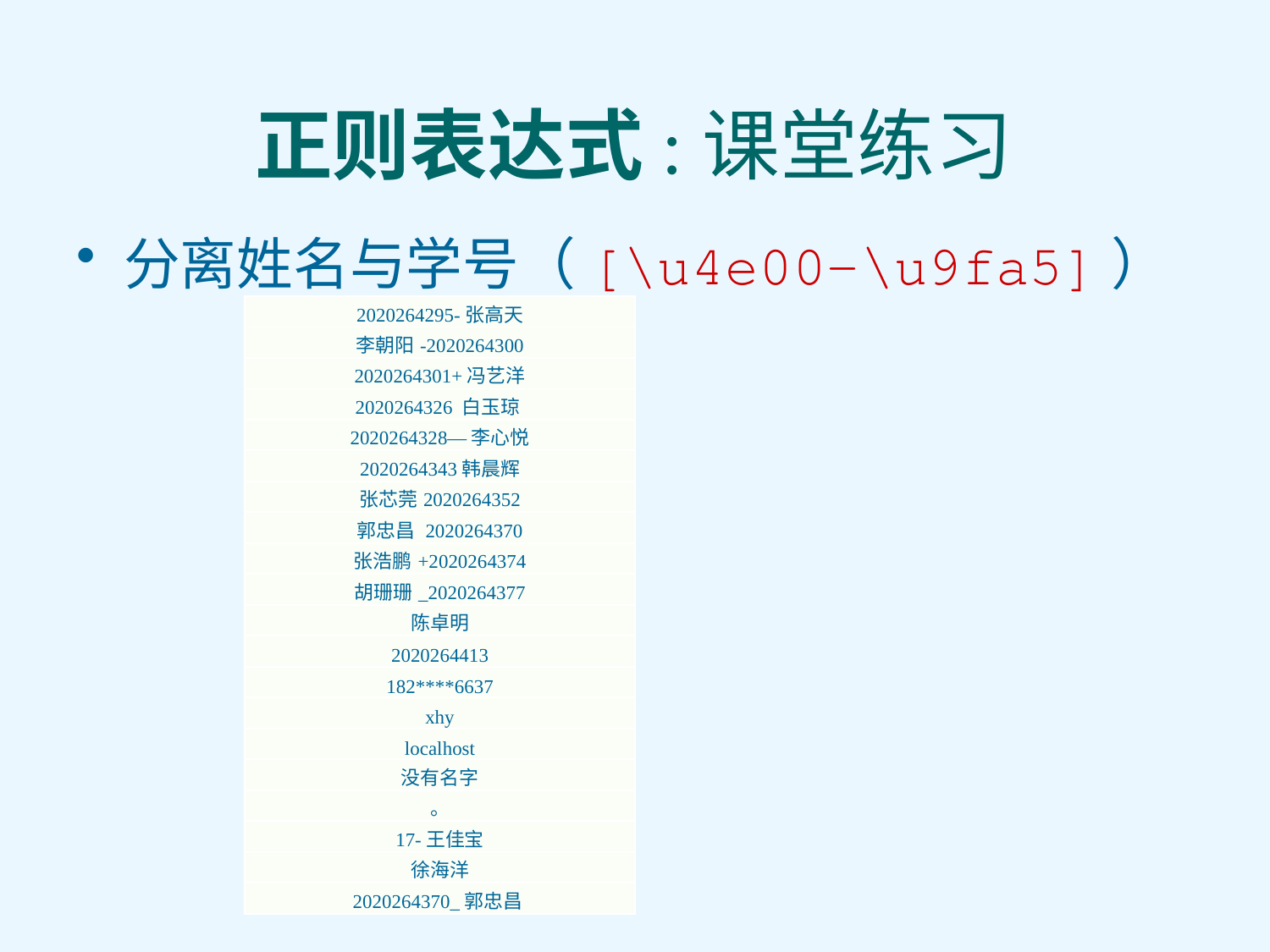

# 正则表达式:课堂练习
分离姓名与学号（[\u4e00-\u9fa5]）
| 2020264295-张高天 |
| --- |
| 李朝阳-2020264300 |
| 2020264301+冯艺洋 |
| 2020264326 白玉琼 |
| 2020264328—李心悦 |
| 2020264343韩晨辉 |
| 张芯莞2020264352 |
| 郭忠昌 2020264370 |
| 张浩鹏+2020264374 |
| 胡珊珊\_2020264377 |
| 陈卓明 |
| 2020264413 |
| 182\*\*\*\*6637 |
| xhy |
| localhost |
| 没有名字 |
| 。 |
| 17-王佳宝 |
| 徐海洋 |
| 2020264370\_郭忠昌 |